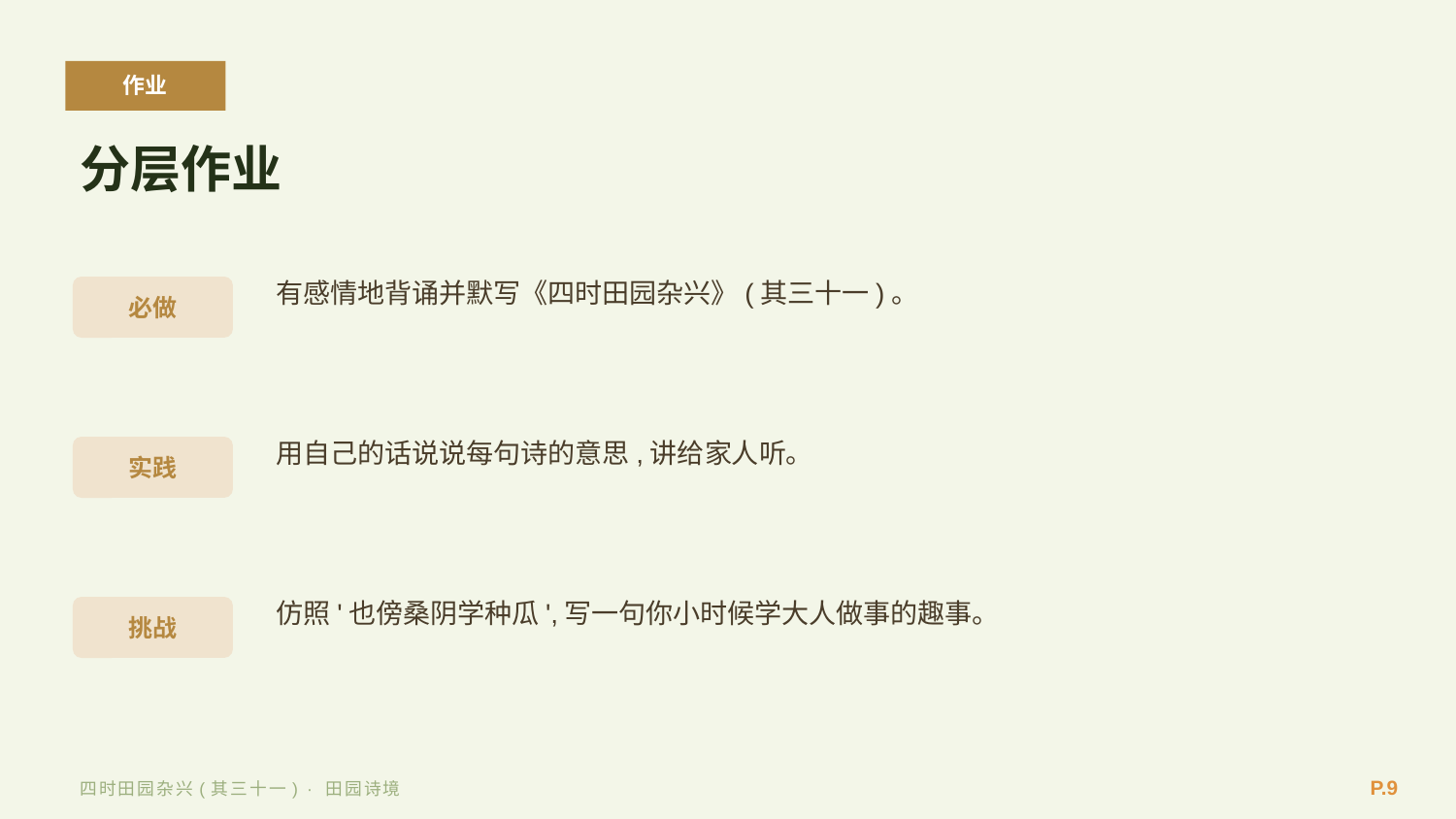

作业

分层作业
有感情地背诵并默写《四时田园杂兴》(其三十一)。
必做

用自己的话说说每句诗的意思,讲给家人听。
实践

仿照'也傍桑阴学种瓜',写一句你小时候学大人做事的趣事。
挑战

P.9
四时田园杂兴(其三十一) · 田园诗境